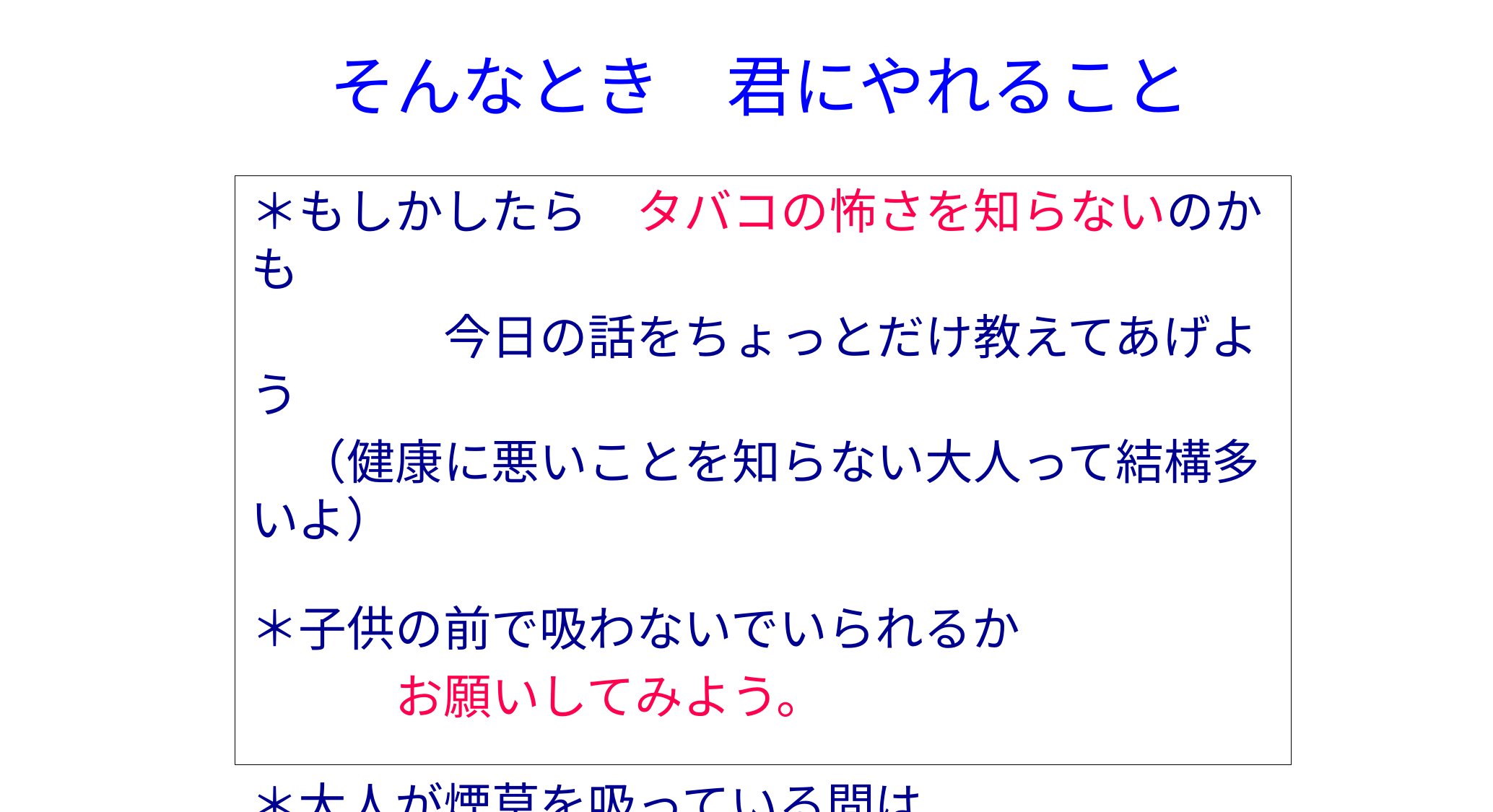

# そんなとき　君にやれること
＊もしかしたら　タバコの怖さを知らないのかも
　　　　今日の話をちょっとだけ教えてあげよう
　（健康に悪いことを知らない大人って結構多いよ）

＊子供の前で吸わないでいられるか
　　　お願いしてみよう。

＊大人が煙草を吸っている間は
　　　そっと自分の部屋に行って勉強しよう。